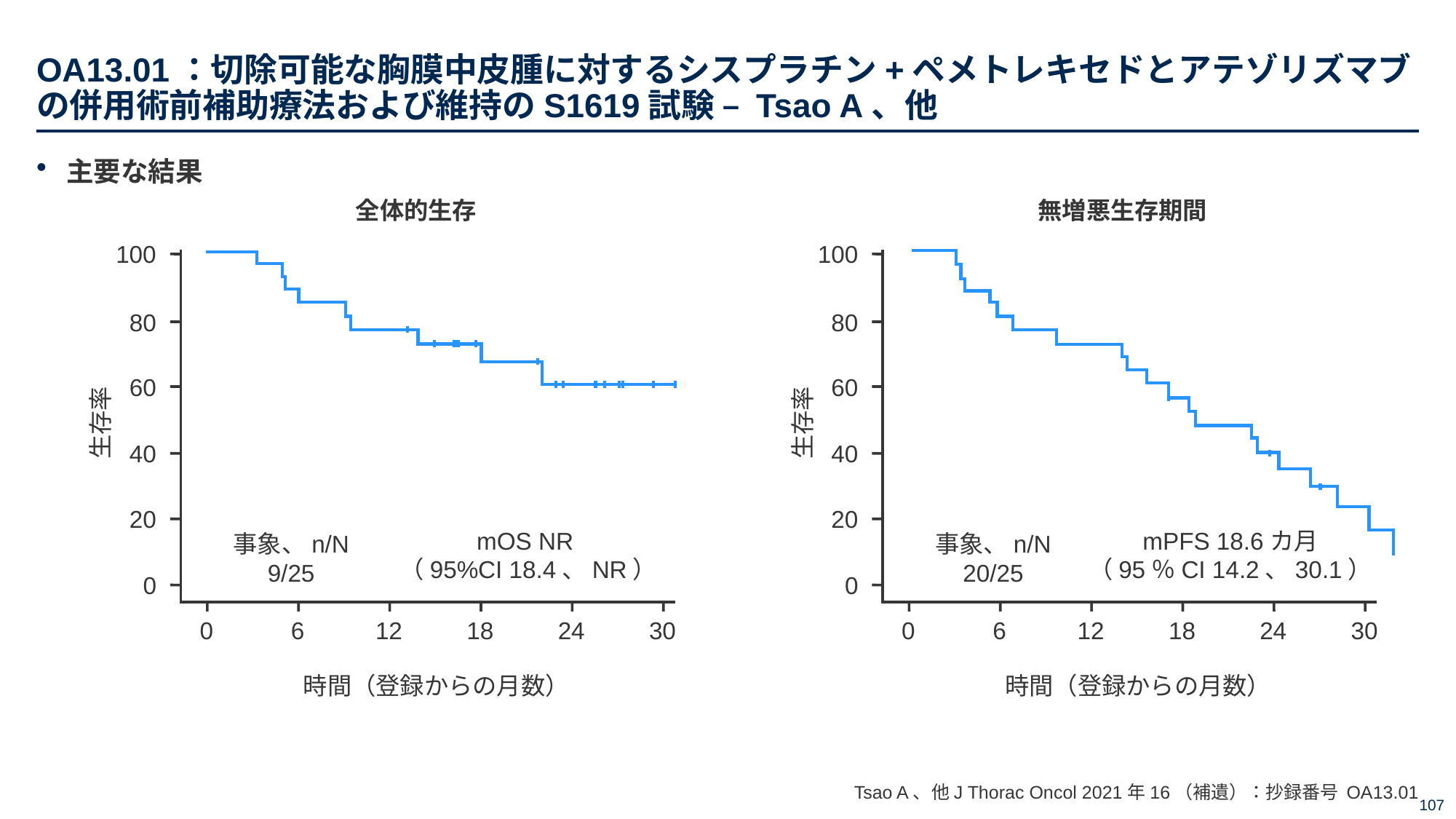

# OA13.01：切除可能な胸膜中皮腫に対するシスプラチン+ペメトレキセドとアテゾリズマブの併用術前補助療法および維持のS1619試験 – Tsao A、他
主要な結果
全体的生存

無増悪生存期間
100

80

60

生存率
40

20

0

mOS NR
（95%CI 18.4、NR）
事象、n/N
9/25

0
6
12
18
24
30
時間（登録からの月数）
100

80

60

生存率
40

20

0

mPFS 18.6カ月
（95％CI 14.2、30.1）
事象、n/N
20/25

0
6
12
18
24
30
時間（登録からの月数）
Tsao A、他J Thorac Oncol 2021年16（補遺）：抄録番号 OA13.01